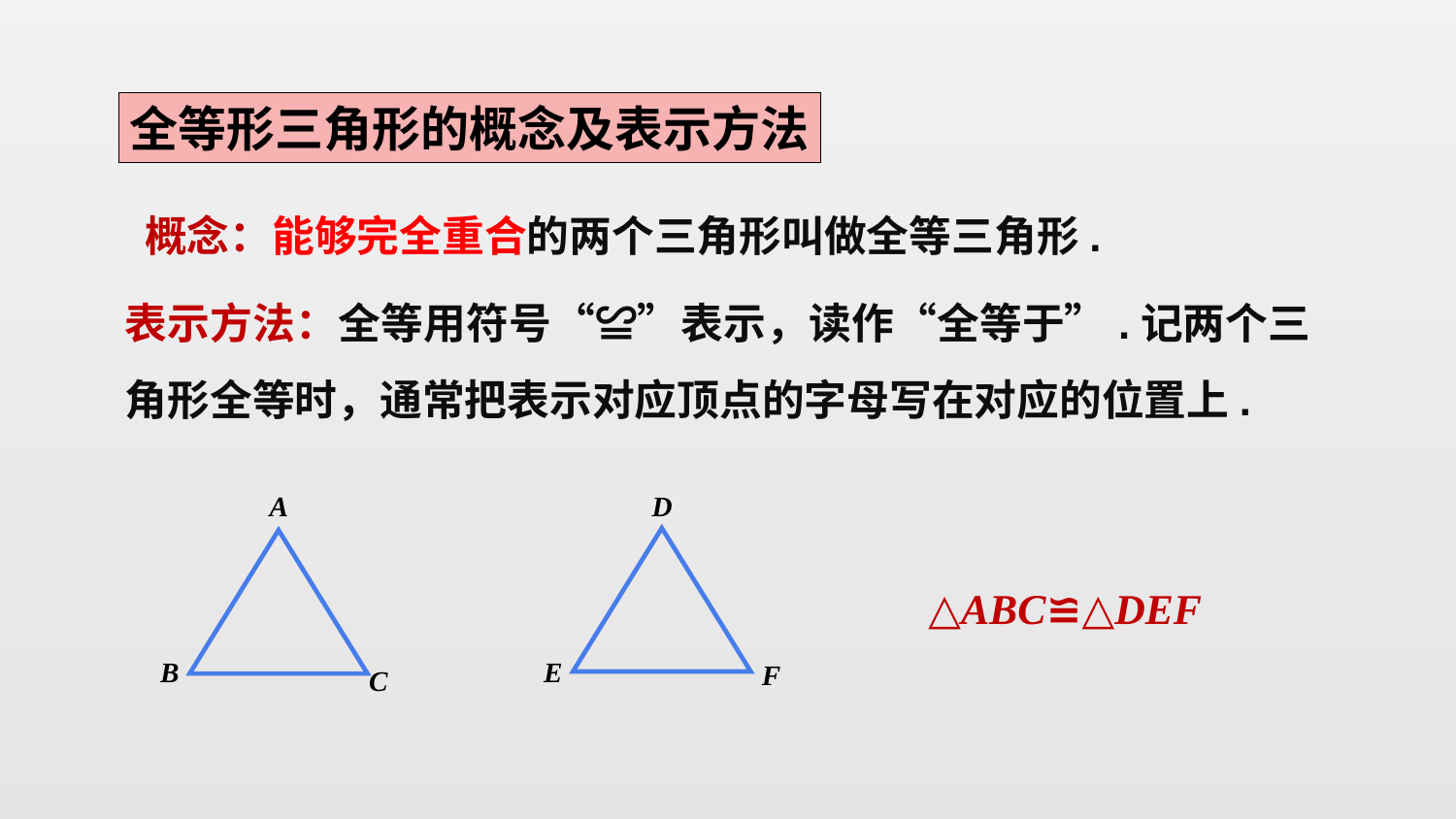

全等形三角形的概念及表示方法
 概念：能够完全重合的两个三角形叫做全等三角形.
表示方法：全等用符号“≌”表示，读作“全等于”.记两个三角形全等时，通常把表示对应顶点的字母写在对应的位置上.
A
D

△ABC≌△DEF
B
E
F
C